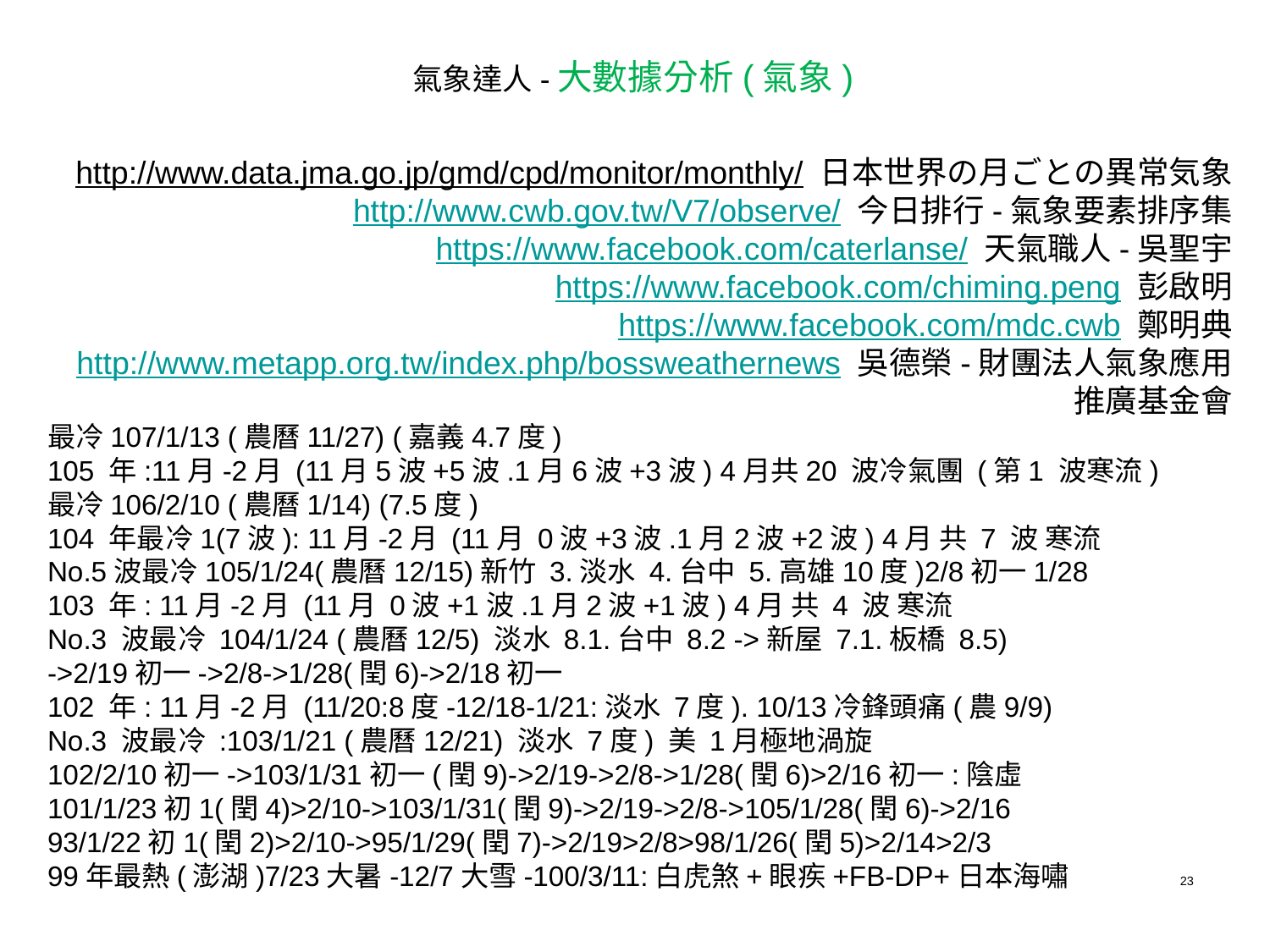

# 氣象達人-大數據分析(氣象)
http://www.data.jma.go.jp/gmd/cpd/monitor/monthly/ 日本世界の月ごとの異常気象
http://www.cwb.gov.tw/V7/observe/ 今日排行-氣象要素排序集
https://www.facebook.com/caterlanse/ 天氣職人-吳聖宇
https://www.facebook.com/chiming.peng 彭啟明
https://www.facebook.com/mdc.cwb 鄭明典
http://www.metapp.org.tw/index.php/bossweathernews 吳德榮-財團法人氣象應用推廣基金會
最冷107/1/13 (農曆11/27) (嘉義4.7度)
105 年:11月-2月 (11月5波+5波.1月6波+3波) 4月共20 波冷氣團 (第1 波寒流)
最冷106/2/10 (農曆1/14) (7.5度)
104 年最冷1(7波): 11月-2月 (11月 0波+3波.1月2波+2波) 4月 共 7 波 寒流
No.5波最冷105/1/24(農曆12/15)新竹 3.淡水 4.台中 5.高雄10度)2/8初一1/28
103 年: 11月-2月 (11月 0波+1波.1月2波+1波) 4月 共 4 波 寒流
No.3 波最冷 104/1/24 (農曆12/5) 淡水 8.1.台中 8.2 ->新屋 7.1.板橋 8.5)
->2/19初一->2/8->1/28(閏6)->2/18初一
102 年: 11月-2月 (11/20:8度-12/18-1/21:淡水 7度). 10/13冷鋒頭痛(農9/9)
No.3 波最冷 :103/1/21 (農曆12/21) 淡水 7度) 美 1月極地渦旋
102/2/10初一->103/1/31初一(閏9)->2/19->2/8->1/28(閏6)>2/16初一:陰虛
101/1/23初1(閏4)>2/10->103/1/31(閏9)->2/19->2/8->105/1/28(閏6)->2/16
93/1/22初1(閏2)>2/10->95/1/29(閏7)->2/19>2/8>98/1/26(閏5)>2/14>2/3
99年最熱(澎湖)7/23大暑-12/7大雪-100/3/11:白虎煞+眼疾+FB-DP+日本海嘯

23